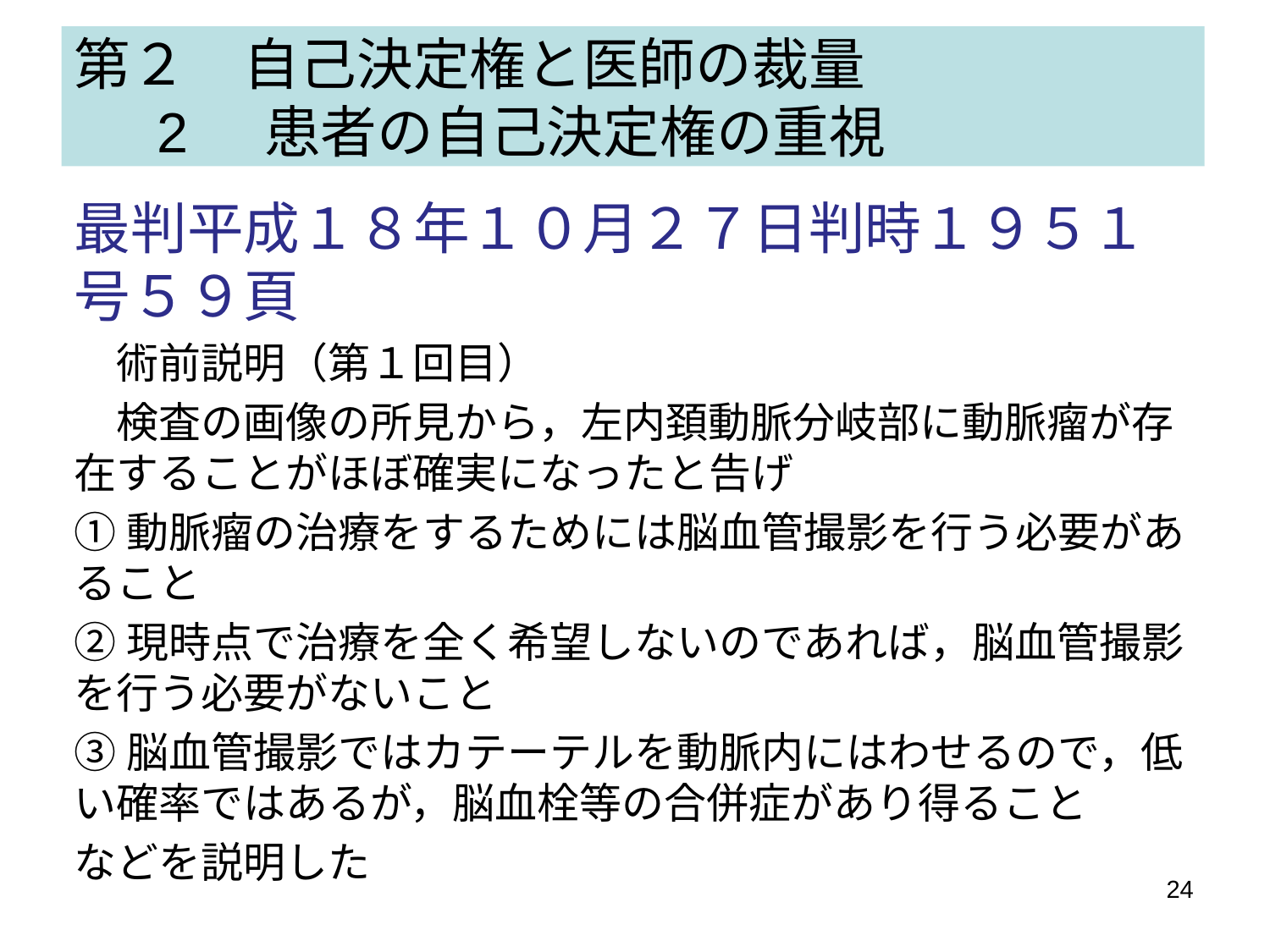

# 第２　自己決定権と医師の裁量 　 2    患者の自己決定権の重視
最判平成１８年１０月２７日判時１９５１号５９頁
　術前説明（第１回目）
　検査の画像の所見から，左内頚動脈分岐部に動脈瘤が存在することがほぼ確実になったと告げ
①動脈瘤の治療をするためには脳血管撮影を行う必要があること
②現時点で治療を全く希望しないのであれば，脳血管撮影を行う必要がないこと
③脳血管撮影ではカテーテルを動脈内にはわせるので，低い確率ではあるが，脳血栓等の合併症があり得ること
などを説明した

24